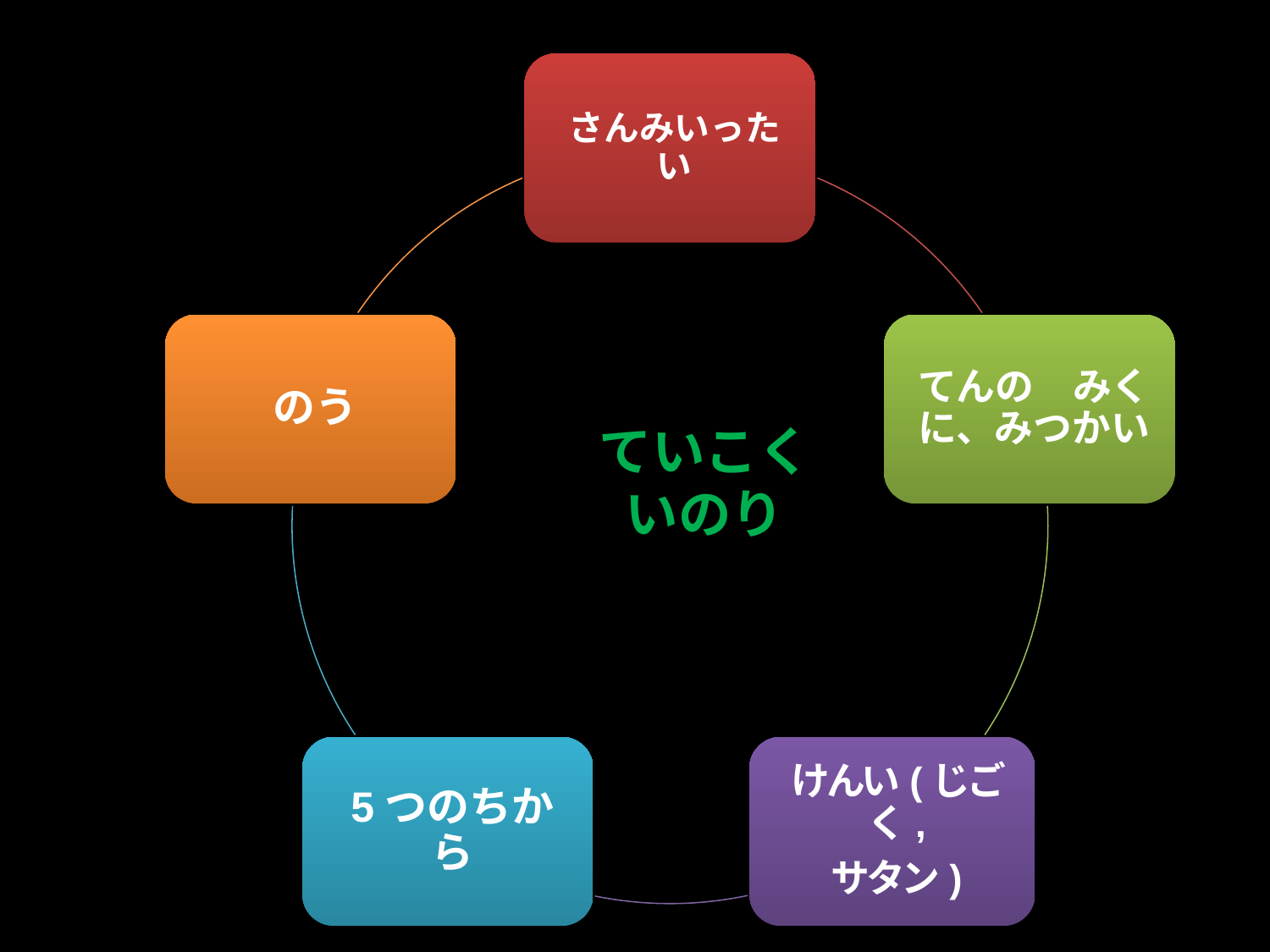

さんみいったい
てんの　みくに、みつかい
けんい(じごく,
サタン)
5つのちから
のう
# ていこく いのり